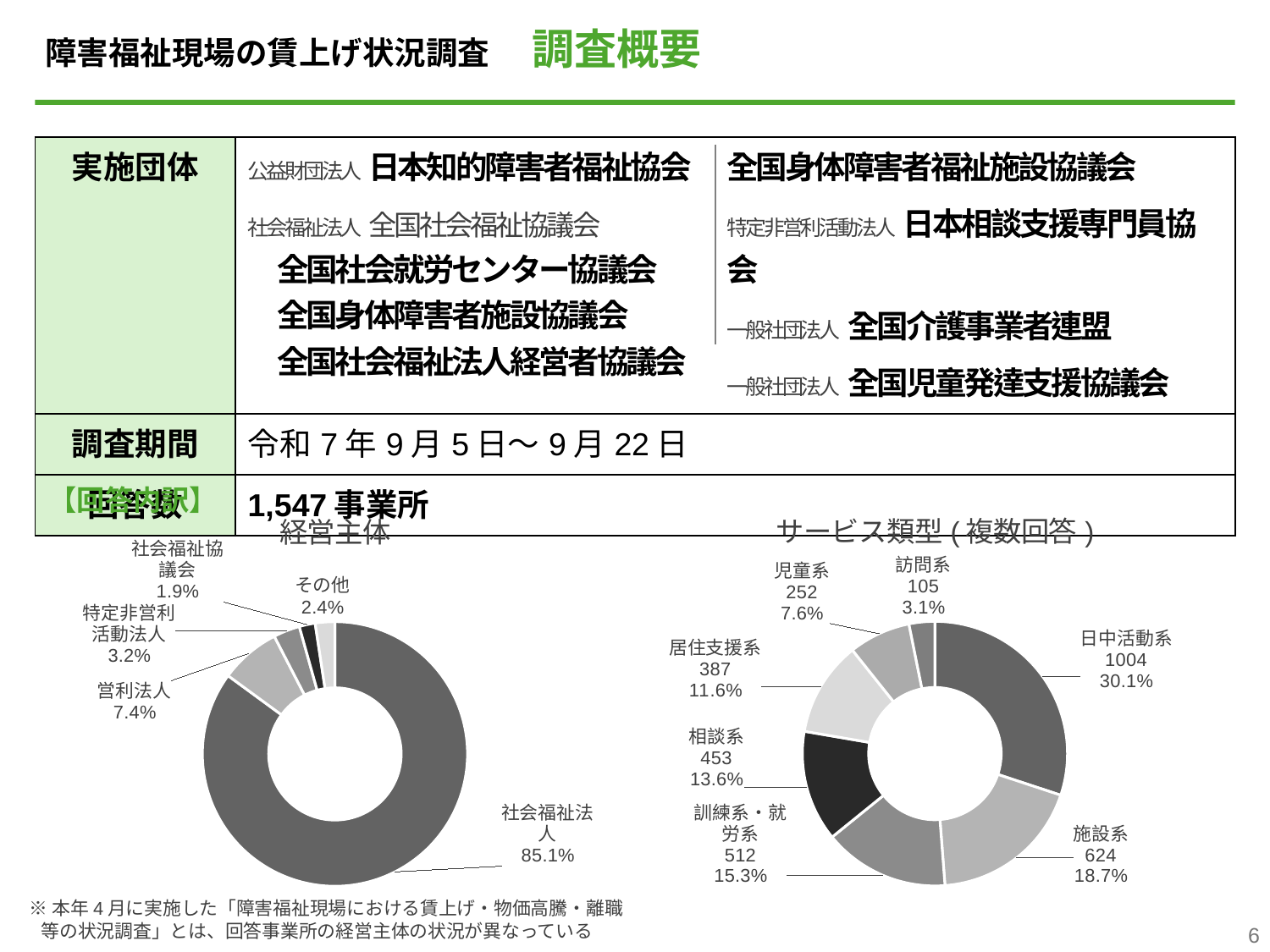

# 障害福祉現場の賃上げ状況調査　調査概要
| 実施団体 | 公益財団法人 日本知的障害者福祉協会 社会福祉法人 全国社会福祉協議会 　全国社会就労センター協議会 　全国身体障害者施設協議会 　全国社会福祉法人経営者協議会 | 全国身体障害者福祉施設協議会 特定非営利活動法人 日本相談支援専門員協会 一般社団法人 全国介護事業者連盟 一般社団法人 全国児童発達支援協議会 |
| --- | --- | --- |
| 調査期間 | 令和7年9月5日～9月22日 |  |
| 回答数 | 1,547事業所 |  |
【回答内訳】

### Chart: サービス類型(複数回答)

| Category | サービス類型(複数回答) |
|---|---|
| 日中活動系 | 1004.0 |
| 施設系 | 624.0 |
| 訓練系・就労系 | 512.0 |
| 相談系 | 453.0 |
| 居住支援系 | 387.0 |
| 児童系 | 252.0 |
| 訪問系 | 105.0 |

### Chart: 経営主体

| Category | 経営主体 |
|---|---|
| 社会福祉法人 | 1316.0 |
| 営利法人 | 114.0 |
| 特定非営利活動法人 | 50.0 |
| 社会福祉協議会 | 30.0 |
| その他 | 37.0 |
※本年4月に実施した「障害福祉現場における賃上げ・物価高騰・離職等の状況調査」とは、回答事業所の経営主体の状況が異なっている
6